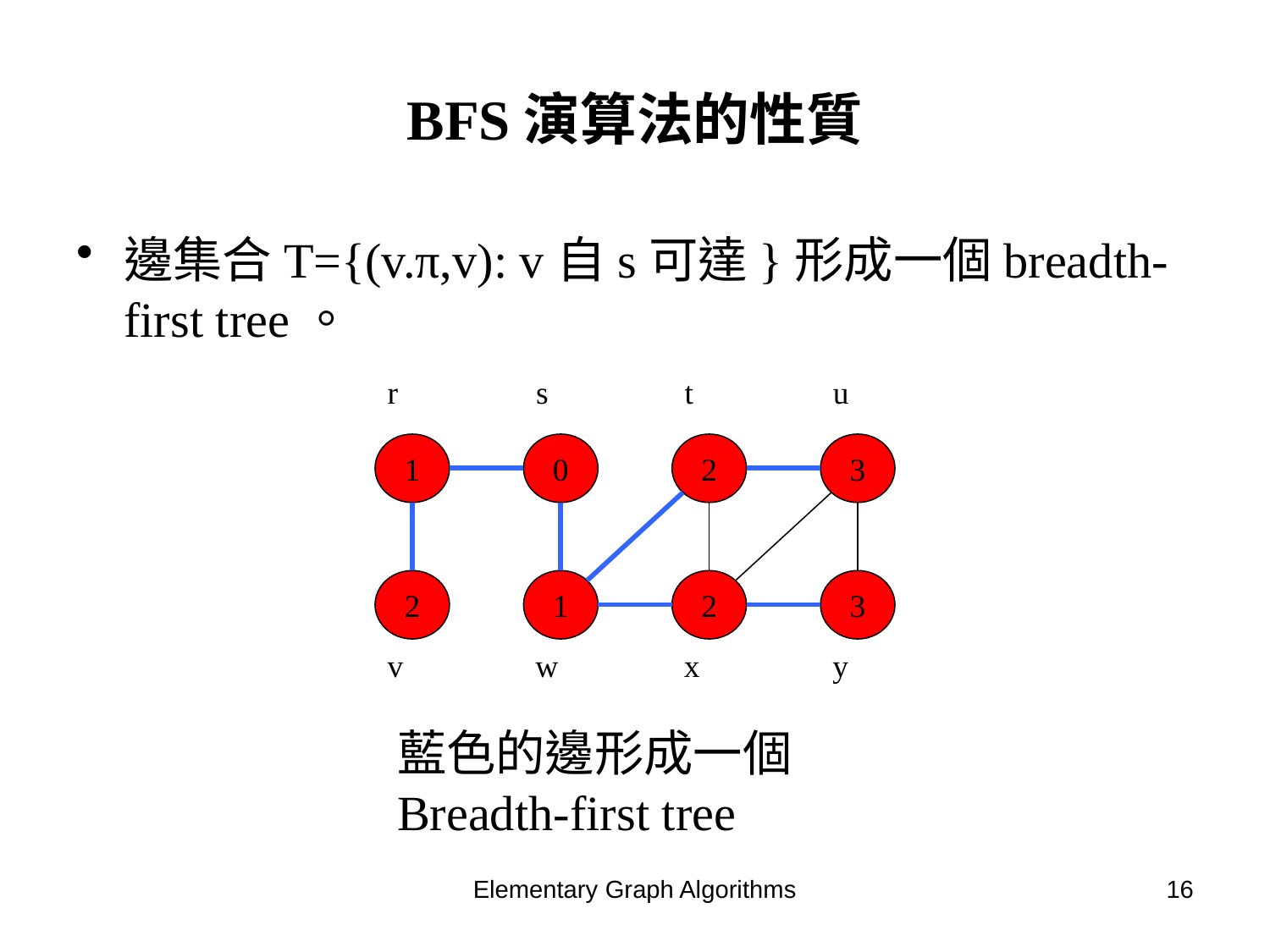

# BFS演算法的性質
邊集合T={(v.π,v): v自s可達}形成一個breadth-first tree。

r
s
t
u
1
0
2
3
2
1
2
3
v
w
x
y
藍色的邊形成一個Breadth-first tree
Elementary Graph Algorithms
16